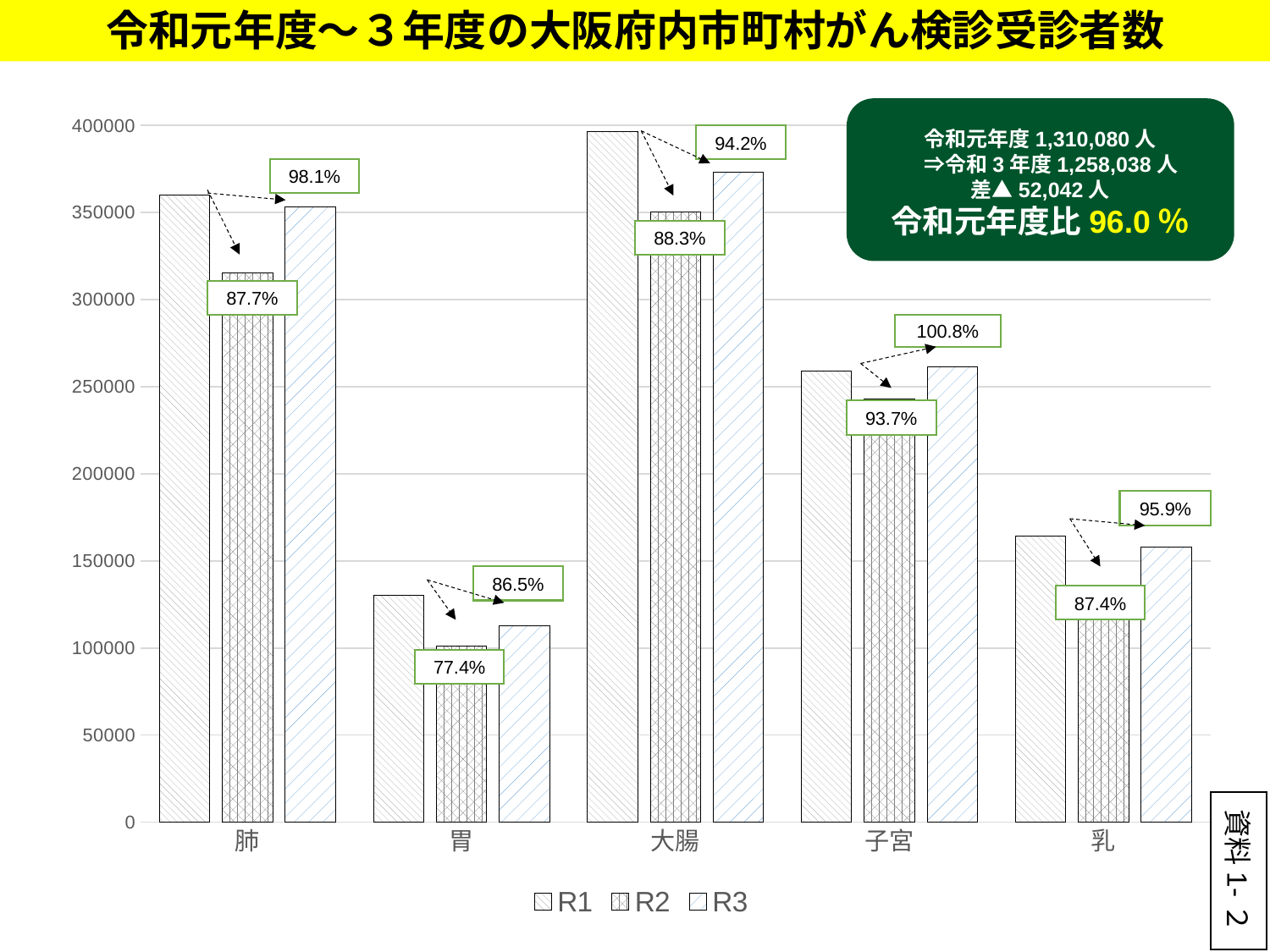

令和元年度～３年度の大阪府内市町村がん検診受診者数

### Chart

| Category | R1 | R2 | R3 |
|---|---|---|---|
| 肺 | 359808.0 | 315483.0 | 353038.0 |
| 胃 | 130302.0 | 100887.0 | 112716.0 |
| 大腸 | 396297.0 | 350059.0 | 373154.0 |
| 子宮 | 259227.0 | 242934.0 | 261420.0 |
| 乳 | 164449.0 | 135005.0 | 157710.0 |
令和元年度1,310,080人
　⇒令和3年度1,258,038人
差▲52,042人
令和元年度比96.0％
94.2%
98.1%
88.3%
87.7%
100.8%
93.7%
95.9%
86.5%
87.4%
77.4%
資料1-２